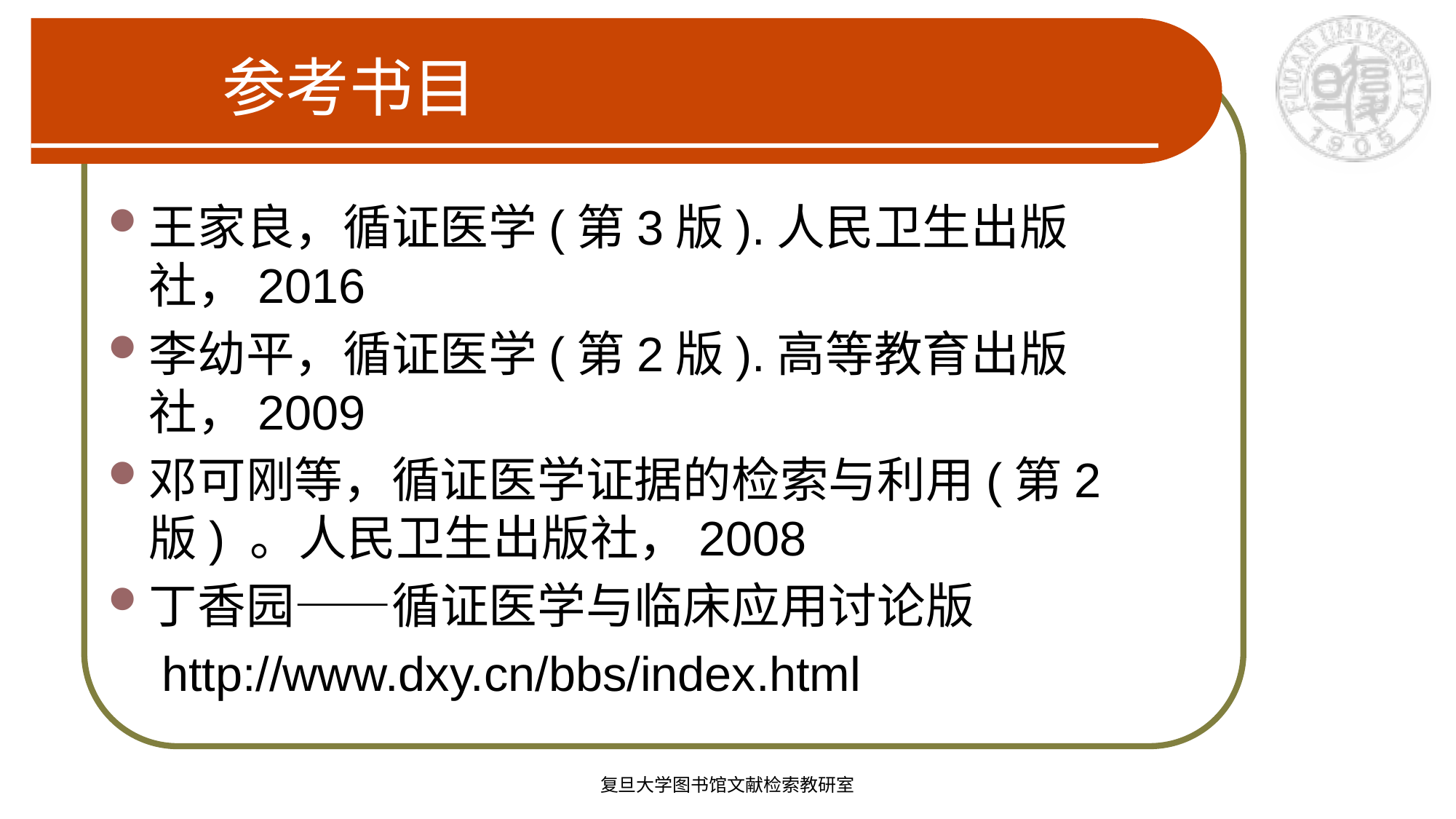

# 参考书目
王家良，循证医学(第3版).人民卫生出版社，2016
李幼平，循证医学(第2版).高等教育出版社，2009
邓可刚等，循证医学证据的检索与利用(第2版) 。人民卫生出版社，2008
丁香园——循证医学与临床应用讨论版
    http://www.dxy.cn/bbs/index.html
复旦大学图书馆文献检索教研室
58